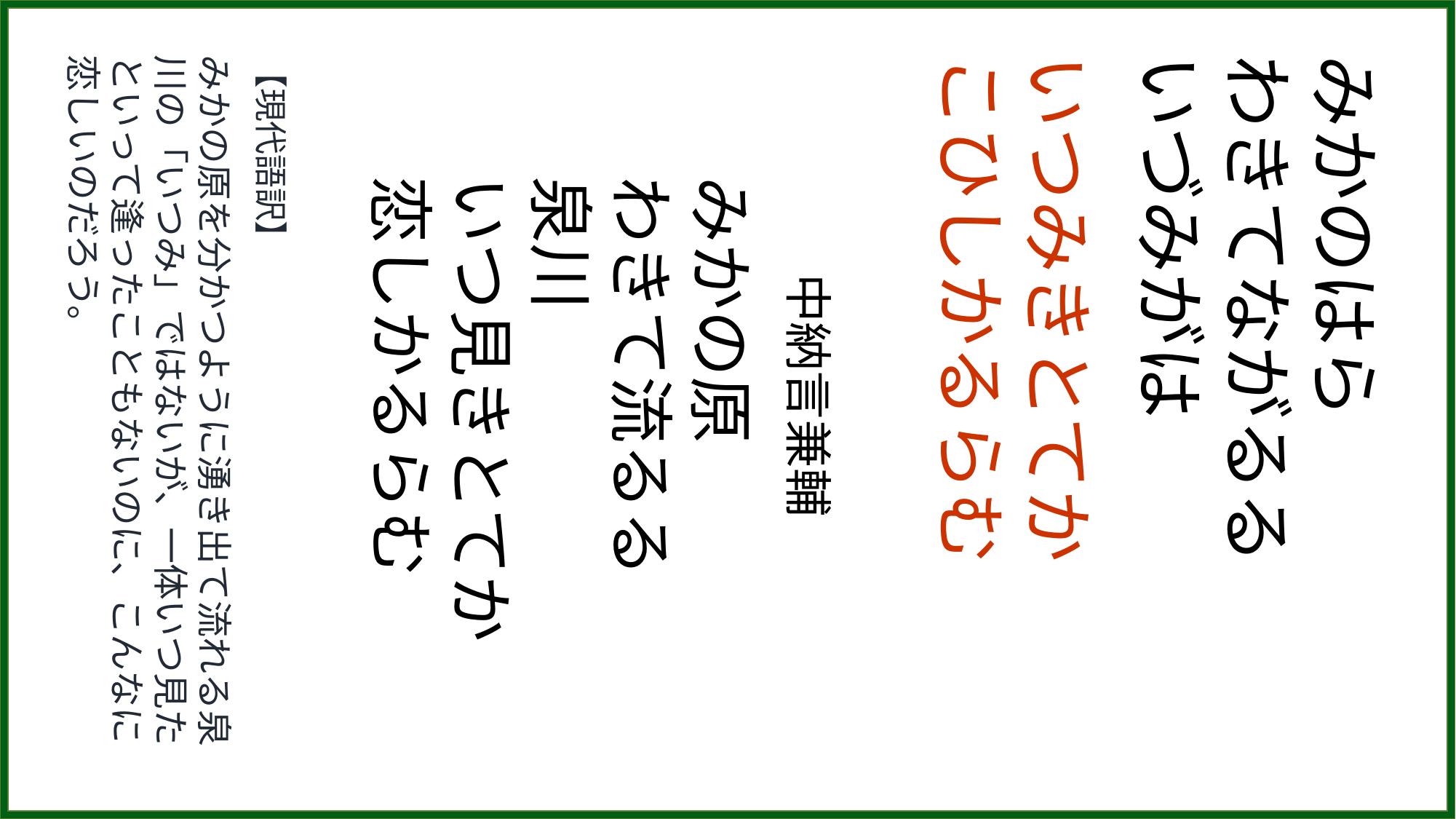

【現代語訳】

みかの原を分かつように湧き出て流れる泉川の「いつみ」ではないが、一体いつ見たといって逢ったこともないのに、こんなに恋しいのだろう。
　　中納言兼輔

みかの原
わきて流るる
泉川
いつ見きとてか
恋しかるらむ
いつみきとてか
こひしかるらむ
みかのはら
わきてながるる
いづみがは